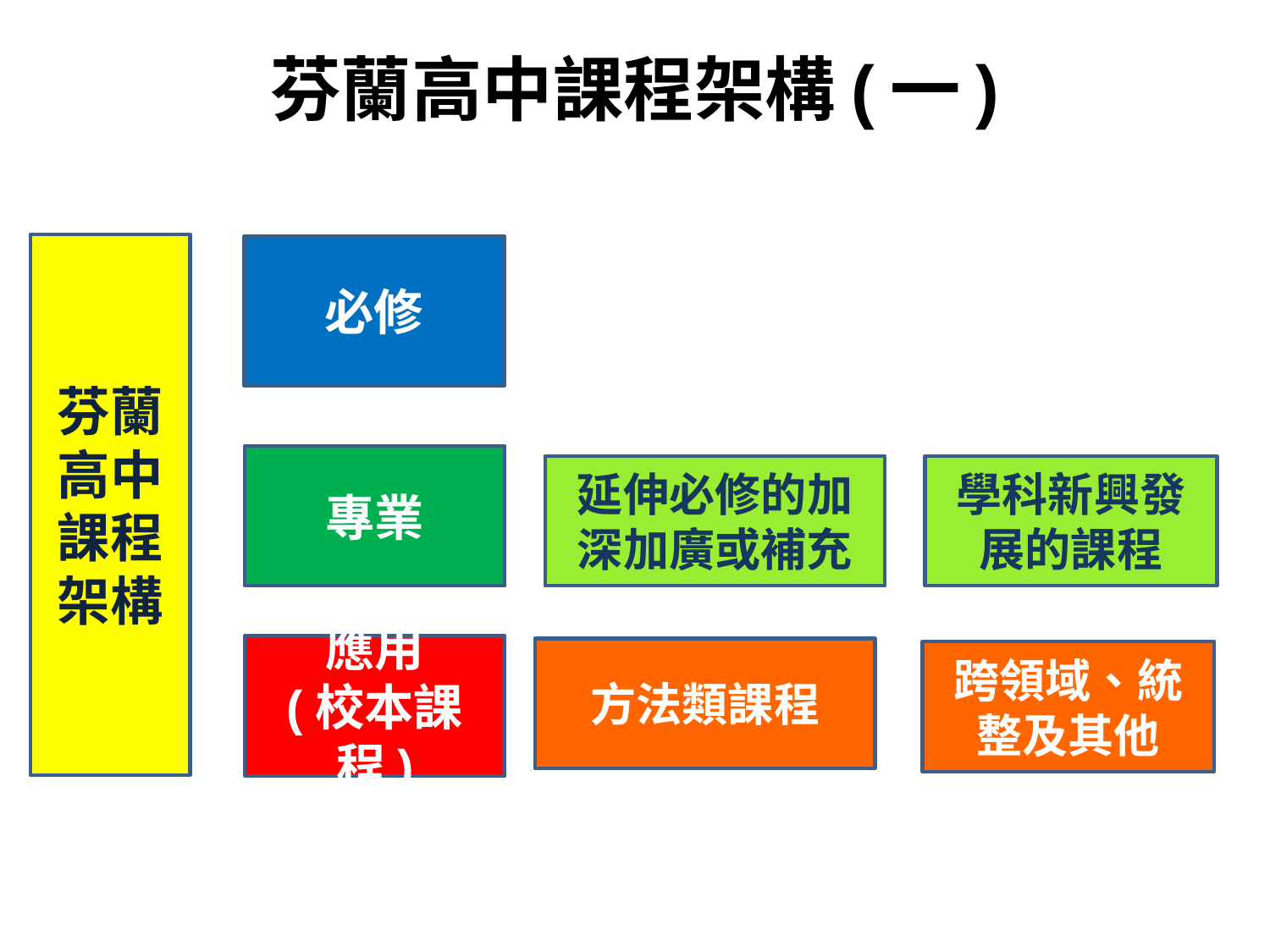

# 芬蘭高中課程架構(一)
芬蘭
高中
課程
架構
必修
專業
延伸必修的加深加廣或補充
學科新興發展的課程
應用
(校本課程)
方法類課程
跨領域、統整及其他